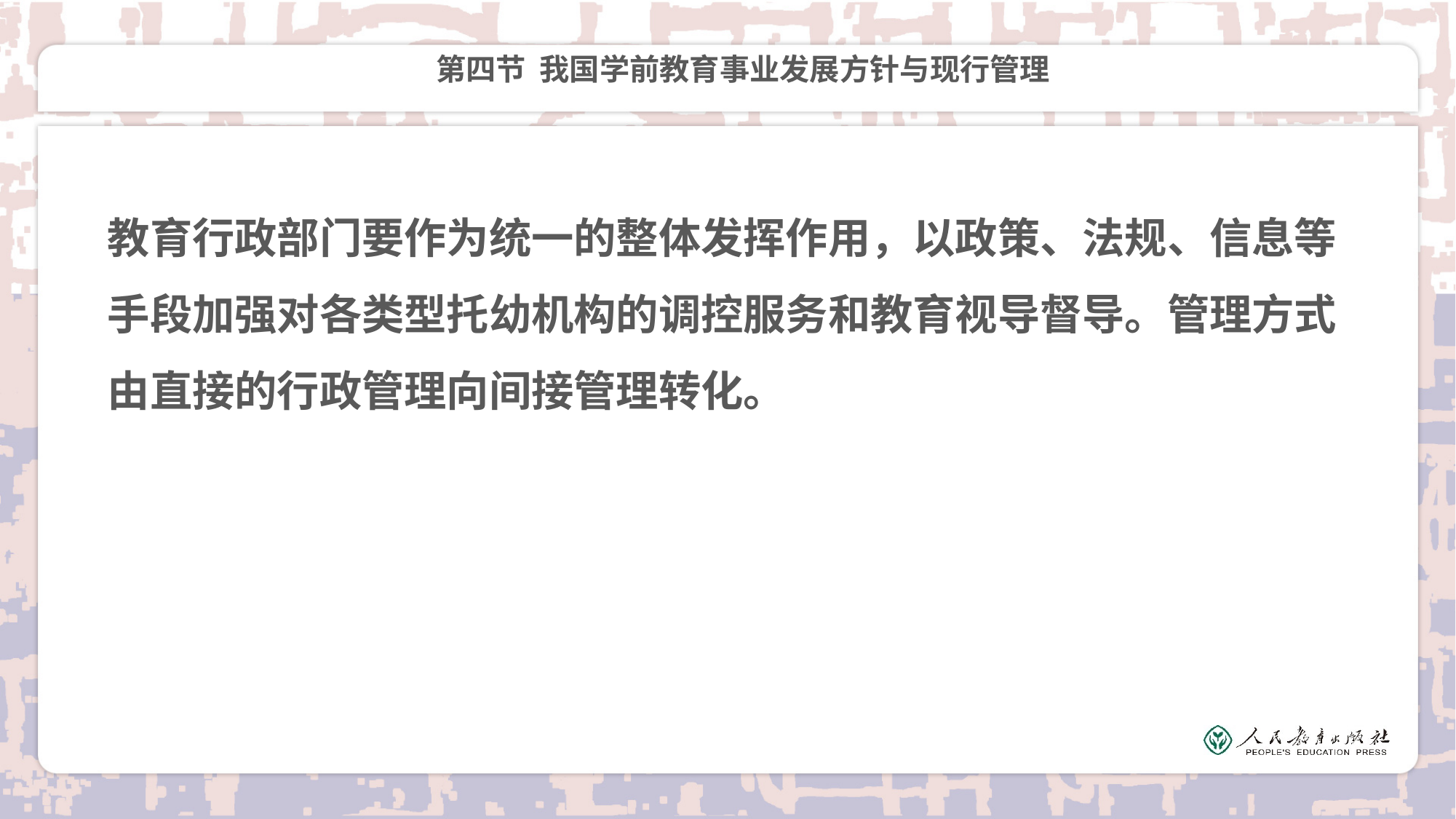

# 第四节  我国学前教育事业发展方针与现行管理
教育行政部门要作为统一的整体发挥作用，以政策、法规、信息等手段加强对各类型托幼机构的调控服务和教育视导督导。管理方式由直接的行政管理向间接管理转化。